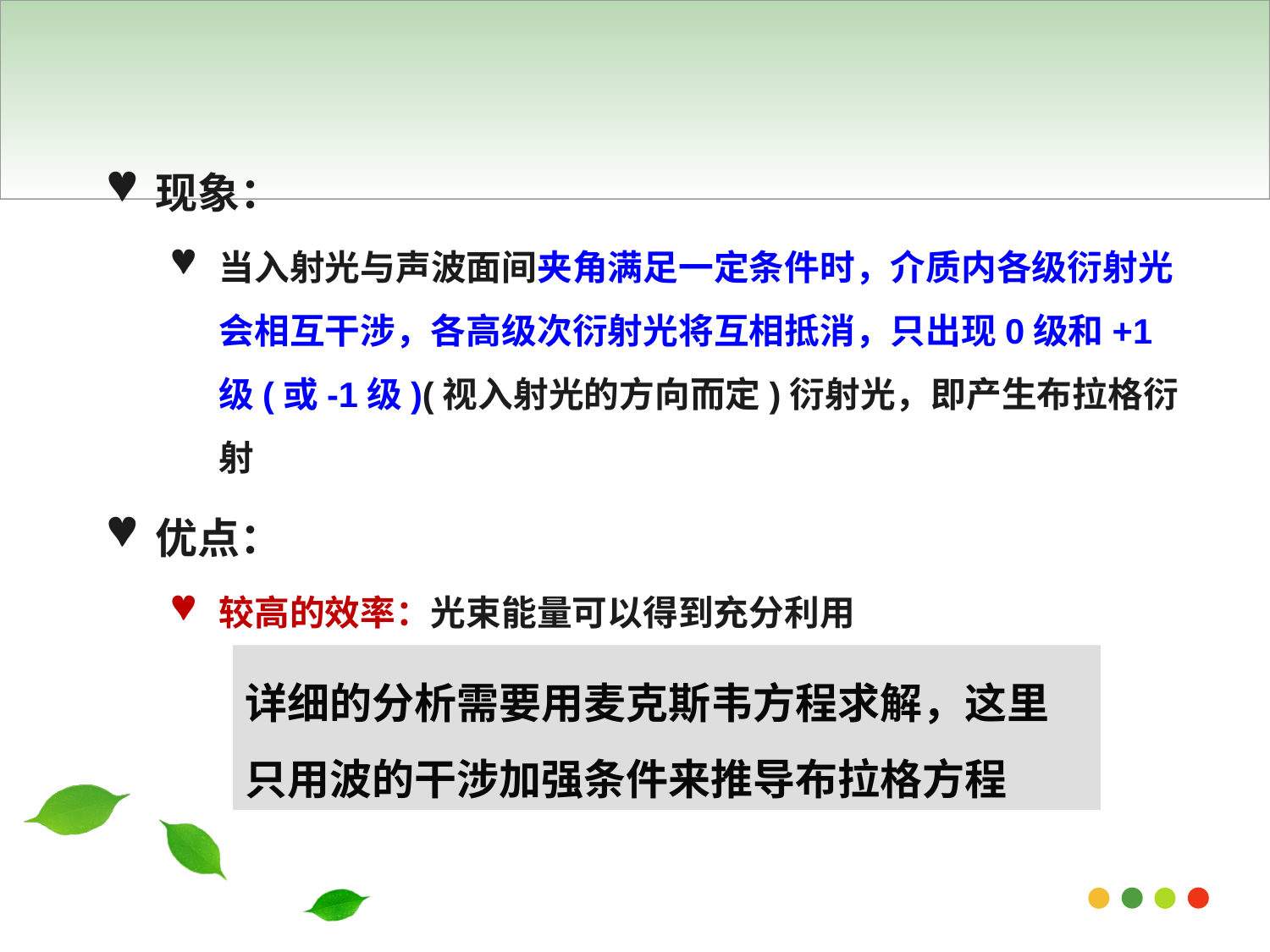

现象：
当入射光与声波面间夹角满足一定条件时，介质内各级衍射光会相互干涉，各高级次衍射光将互相抵消，只出现0级和+1级(或-1级)(视入射光的方向而定)衍射光，即产生布拉格衍射
优点：
较高的效率：光束能量可以得到充分利用
详细的分析需要用麦克斯韦方程求解，这里只用波的干涉加强条件来推导布拉格方程